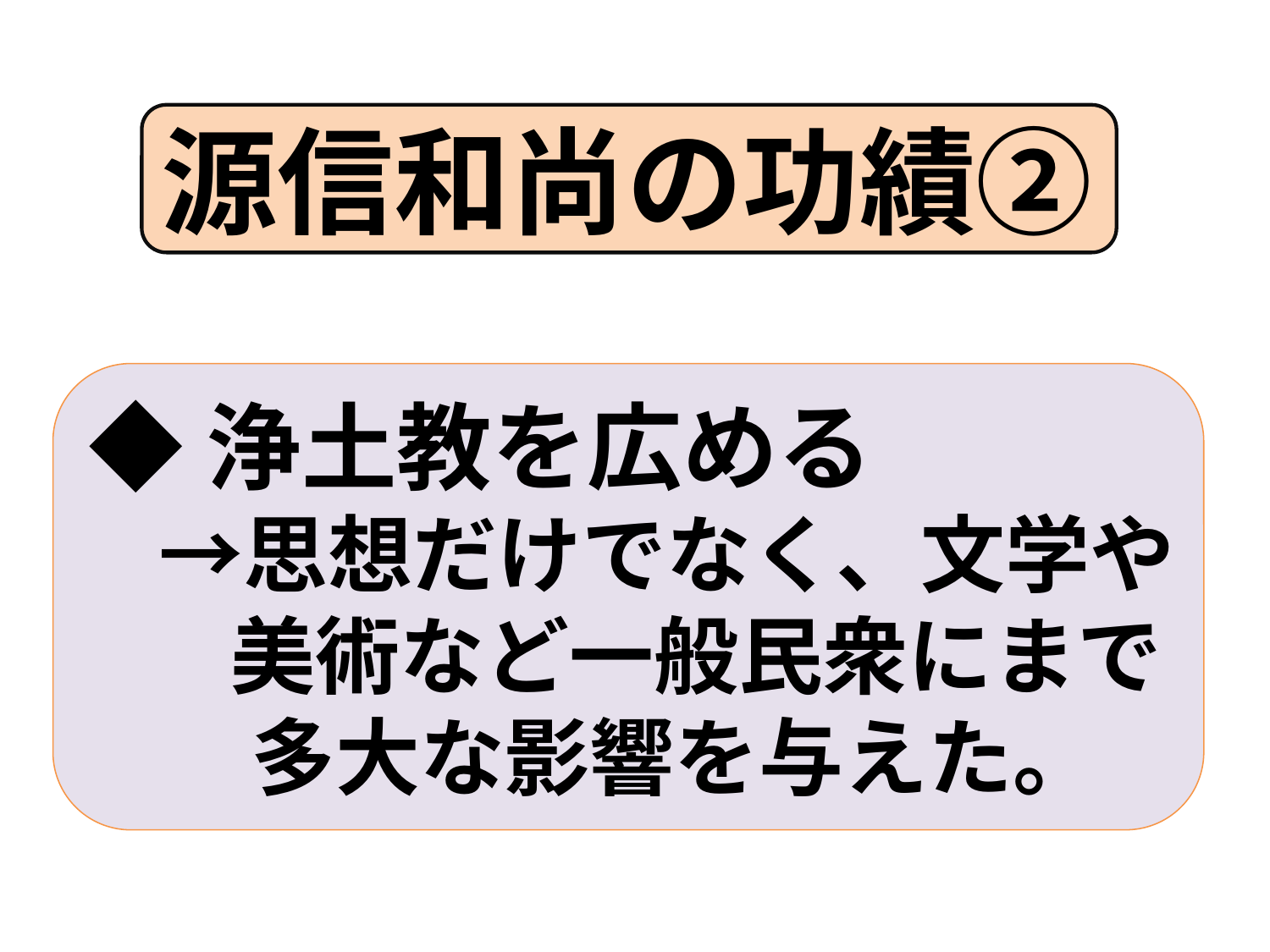

源信和尚の功績②

◆浄土教を広める
　→思想だけでなく、文学や
　   美術など一般民衆にまで
  　 多大な影響を与えた。